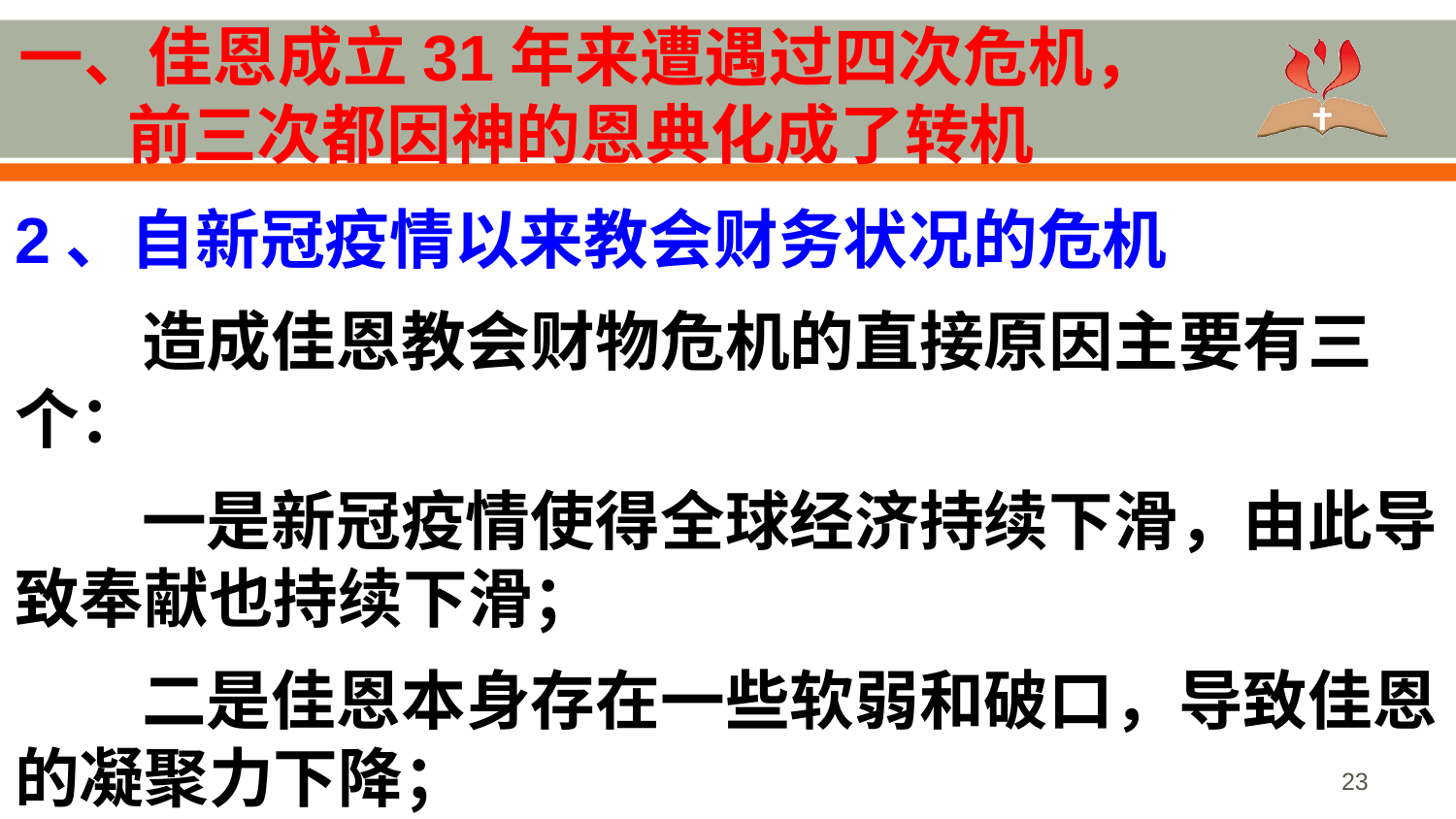

# 一、佳恩成立31年来遭遇过四次危机，前三次都因神的恩典化成了转机
2、自新冠疫情以来教会财务状况的危机
造成佳恩教会财物危机的直接原因主要有三个：
一是新冠疫情使得全球经济持续下滑，由此导致奉献也持续下滑；
二是佳恩本身存在一些软弱和破口，导致佳恩的凝聚力下降；

23